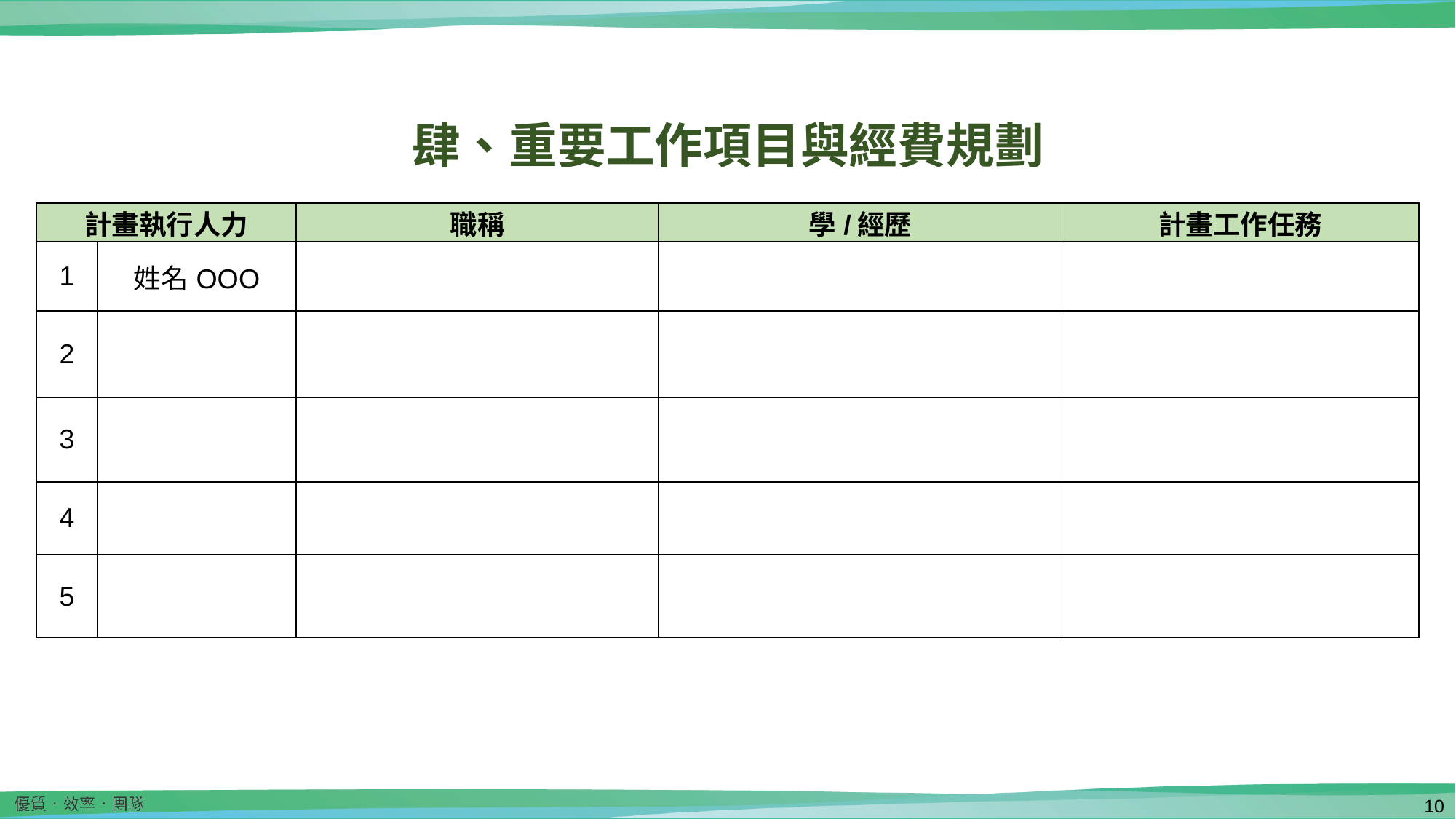

肆、重要工作項目與經費規劃
| 計畫執行人力 |  | 職稱 | 學/經歷 | 計畫工作任務 |
| --- | --- | --- | --- | --- |
| 1 | 姓名OOO |  |  |  |
| 2 |  |  |  |  |
| 3 |  |  |  |  |
| 4 |  |  |  |  |
| 5 |  |  |  |  |
10